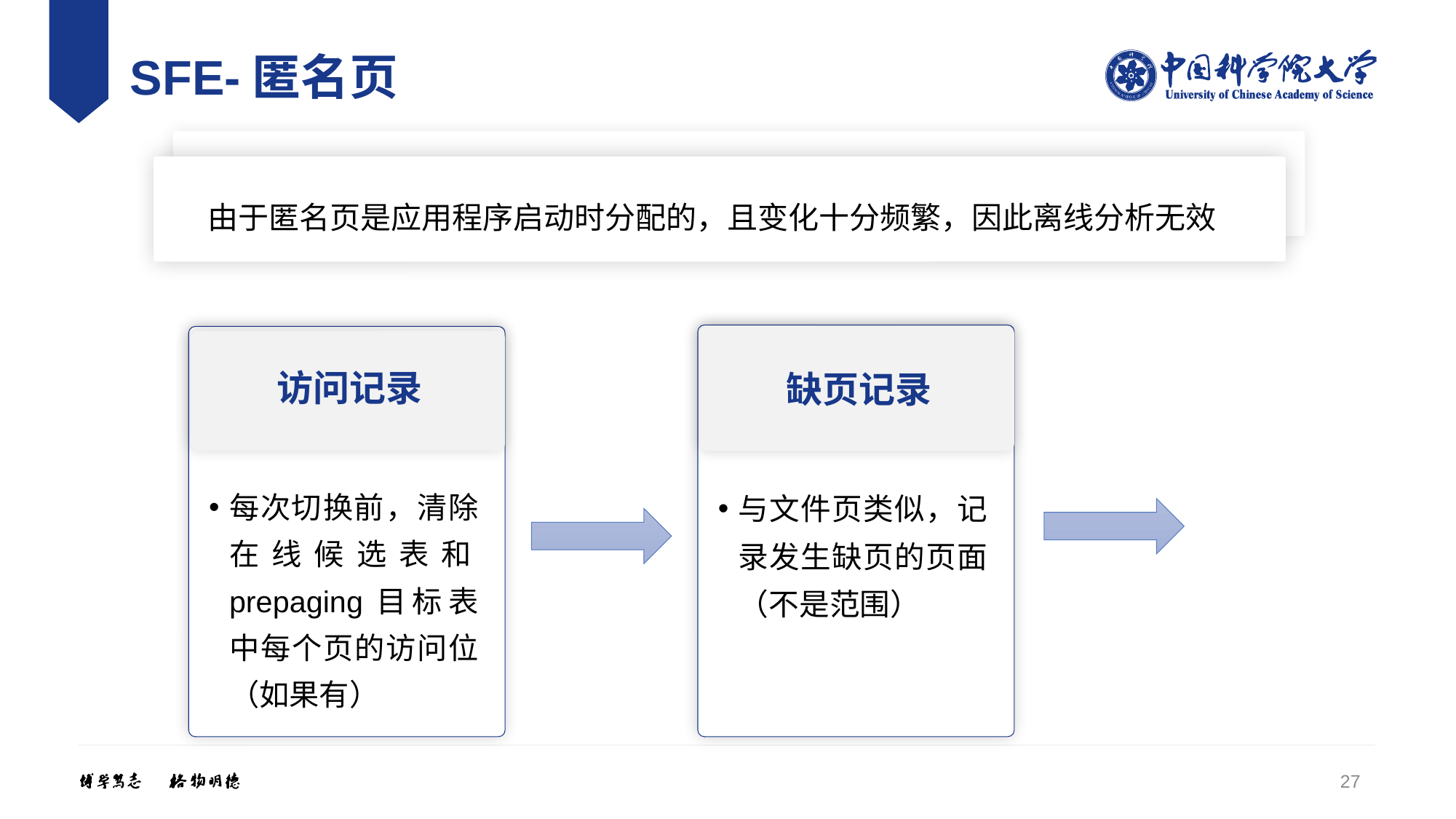

# SFE-匿名页

由于匿名页是应用程序启动时分配的，且变化十分频繁，因此离线分析无效

访问记录

缺页记录
每次切换前，清除在线候选表和prepaging目标表中每个页的访问位（如果有）
与文件页类似，记录发生缺页的页面（不是范围）

27